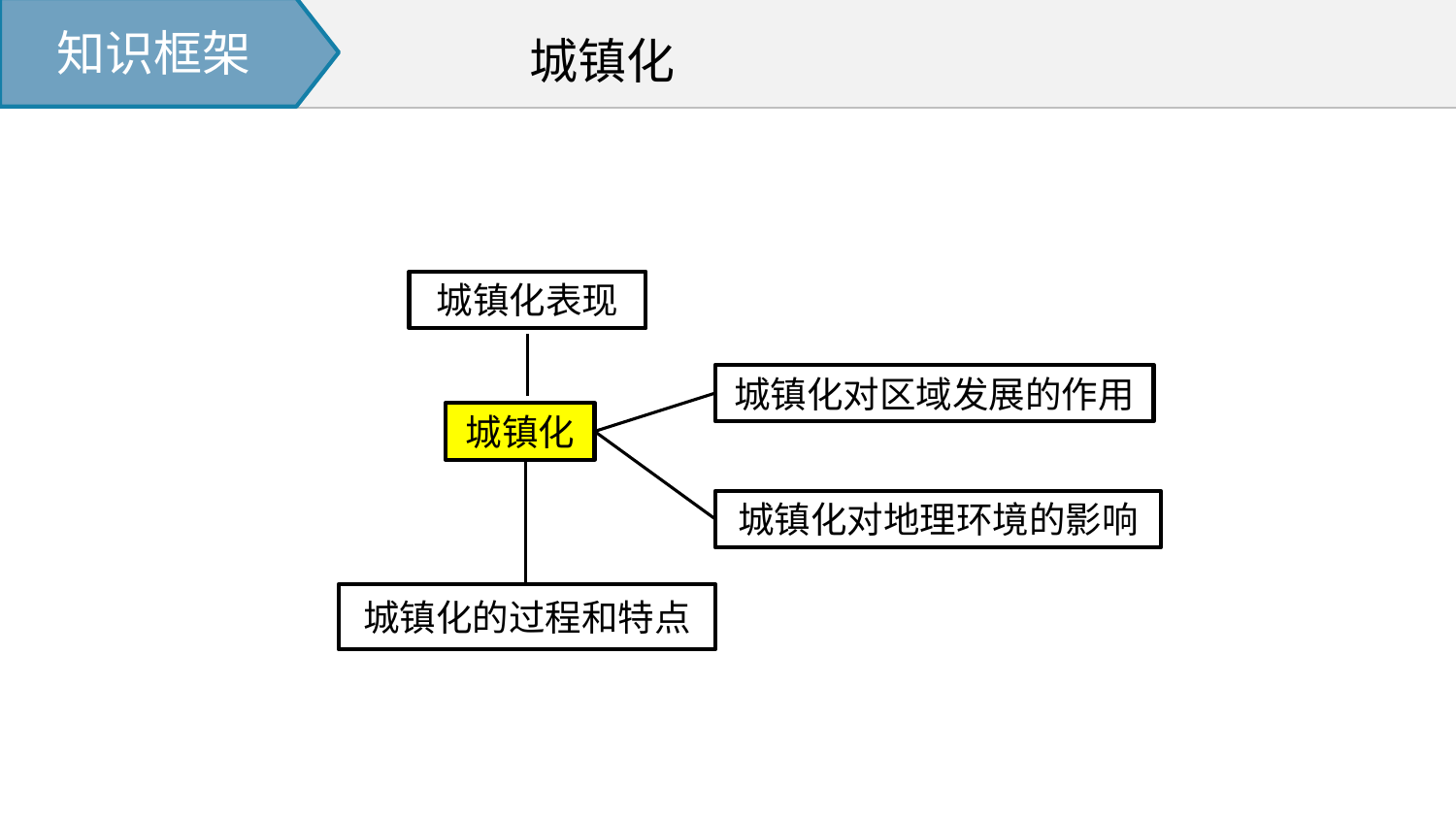

# 知识框架
城镇化
城镇化表现
城镇化对区域发展的作用
城镇化
城镇化对地理环境的影响
城镇化的过程和特点